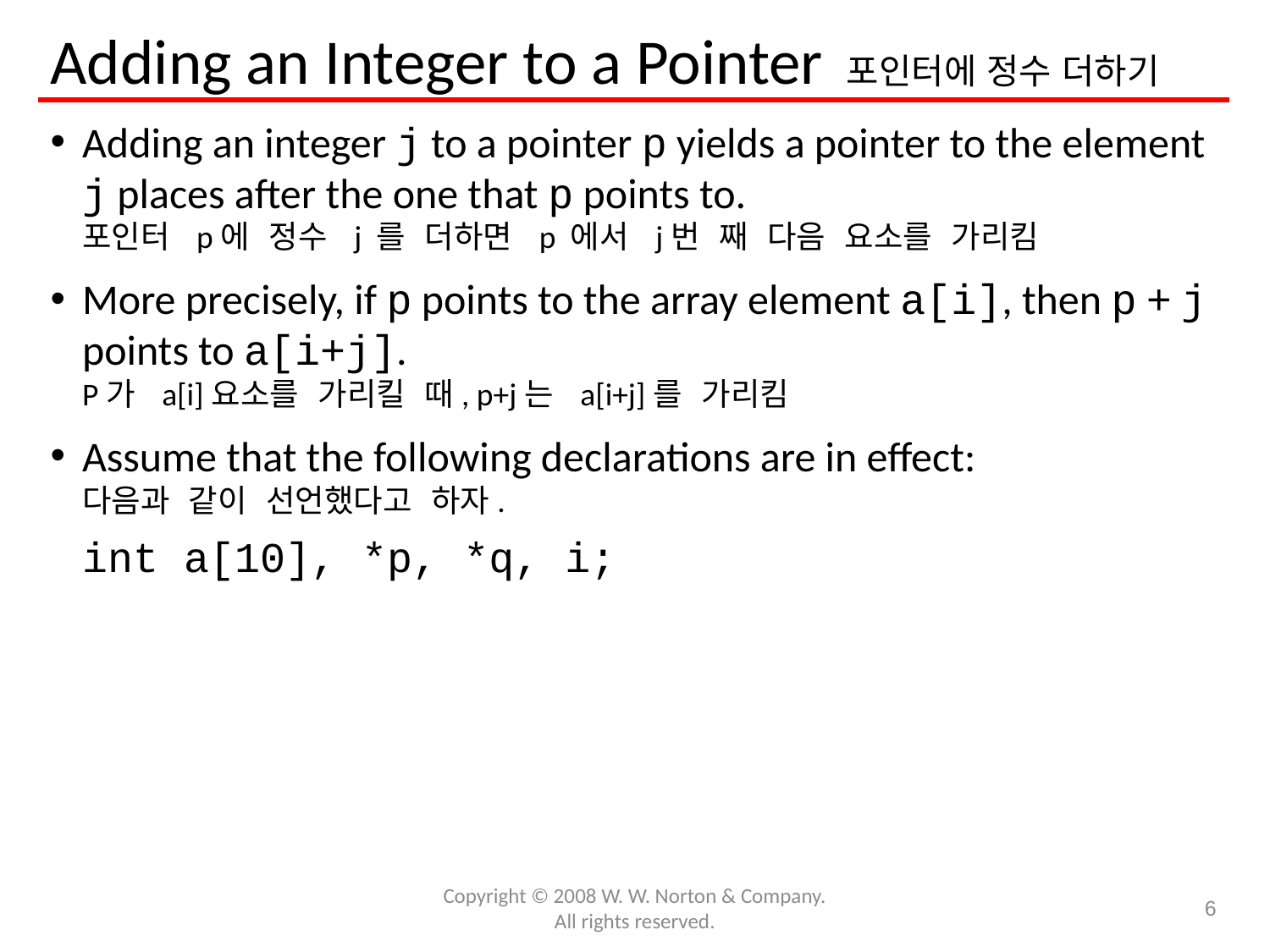

# Adding an Integer to a Pointer 포인터에 정수 더하기
Adding an integer j to a pointer p yields a pointer to the element j places after the one that p points to.
포인터 p에 정수 j 를 더하면 p 에서 j번 째 다음 요소를 가리킴
More precisely, if p points to the array element a[i], then p + j points to a[i+j].
P가 a[i]요소를 가리킬 때, p+j는 a[i+j]를 가리킴
Assume that the following declarations are in effect:
다음과 같이 선언했다고 하자.
	int a[10], *p, *q, i;
Copyright © 2008 W. W. Norton & Company.
All rights reserved.
6